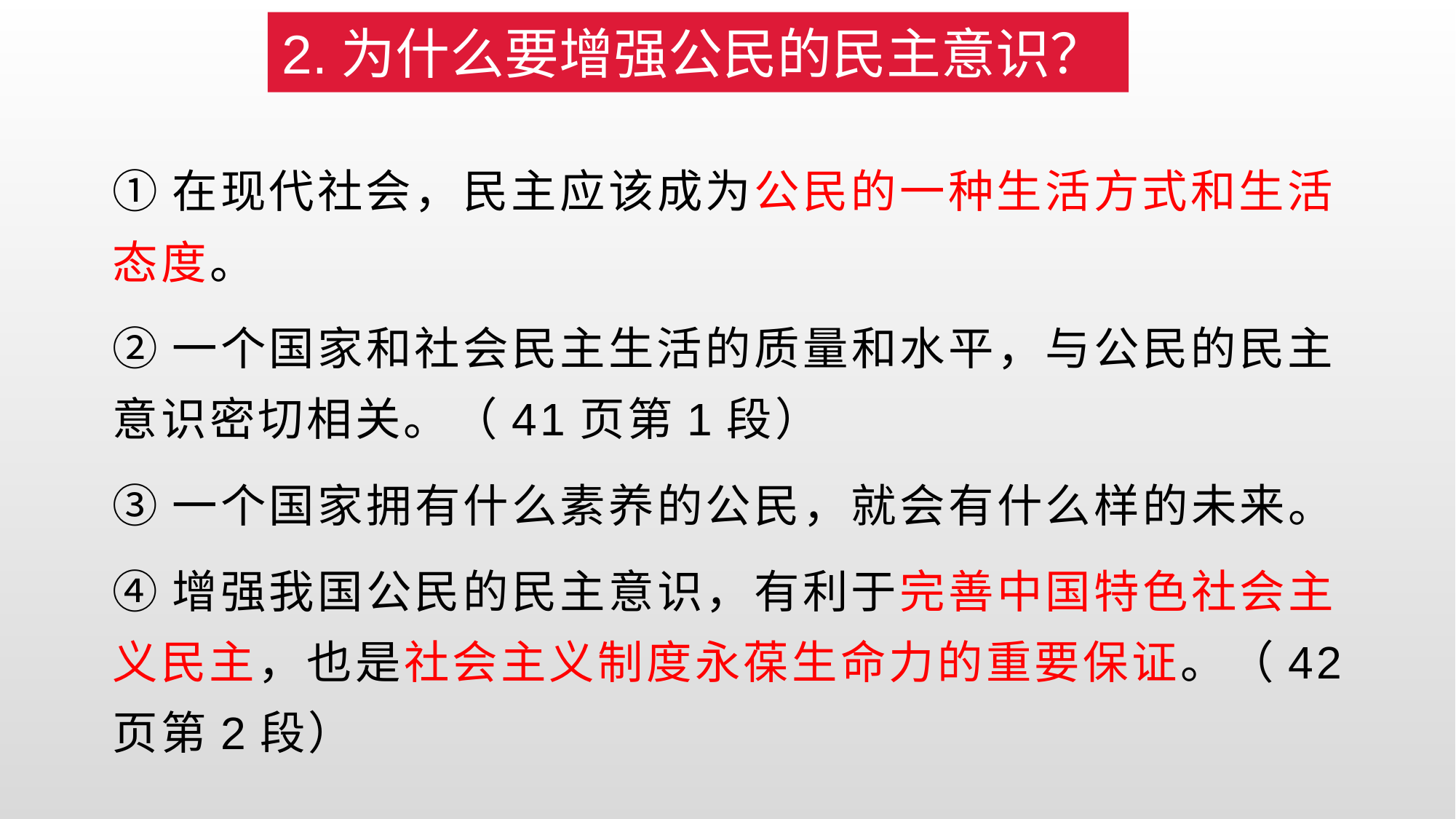

2.为什么要增强公民的民主意识？
①在现代社会，民主应该成为公民的一种生活方式和生活态度。
②一个国家和社会民主生活的质量和水平，与公民的民主意识密切相关。（41页第1段）
③一个国家拥有什么素养的公民，就会有什么样的未来。
④增强我国公民的民主意识，有利于完善中国特色社会主义民主，也是社会主义制度永葆生命力的重要保证。（42页第2段）